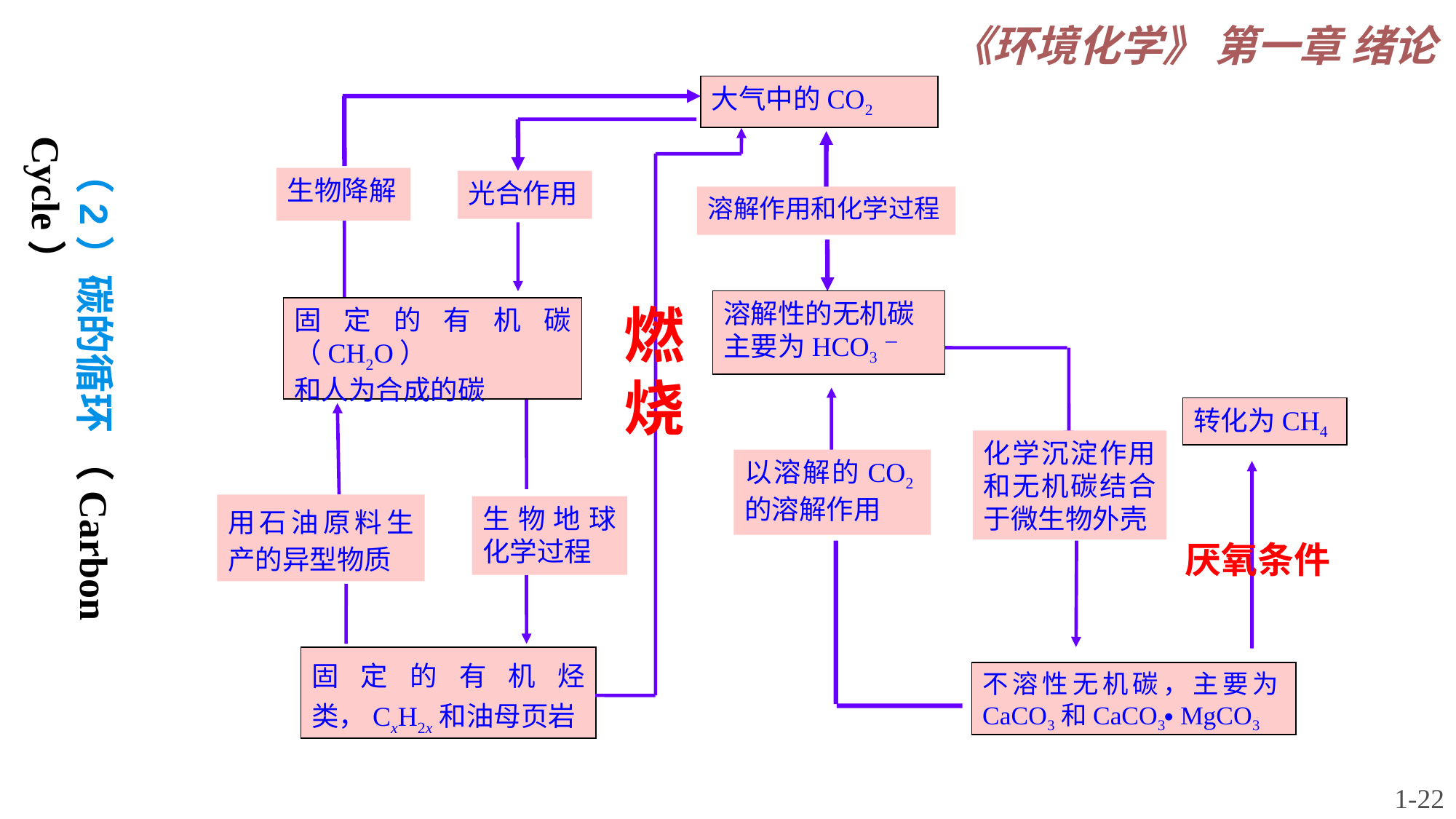

《环境化学》 第一章 绪论
大气中的CO2

生物降解
光合作用
溶解作用和化学过程

溶解性的无机碳
主要为HCO3－
燃烧
固定的有机碳（CH2O）
和人为合成的碳

转化为CH4

 （2）碳的循环 （Carbon Cycle）
化学沉淀作用和无机碳结合于微生物外壳
以溶解的CO2的溶解作用

用石油原料生产的异型物质
生物地球化学过程
厌氧条件

固定的有机烃类，CxH2x和油母页岩
不溶性无机碳，主要为CaCO3和CaCO3• MgCO3

1-22